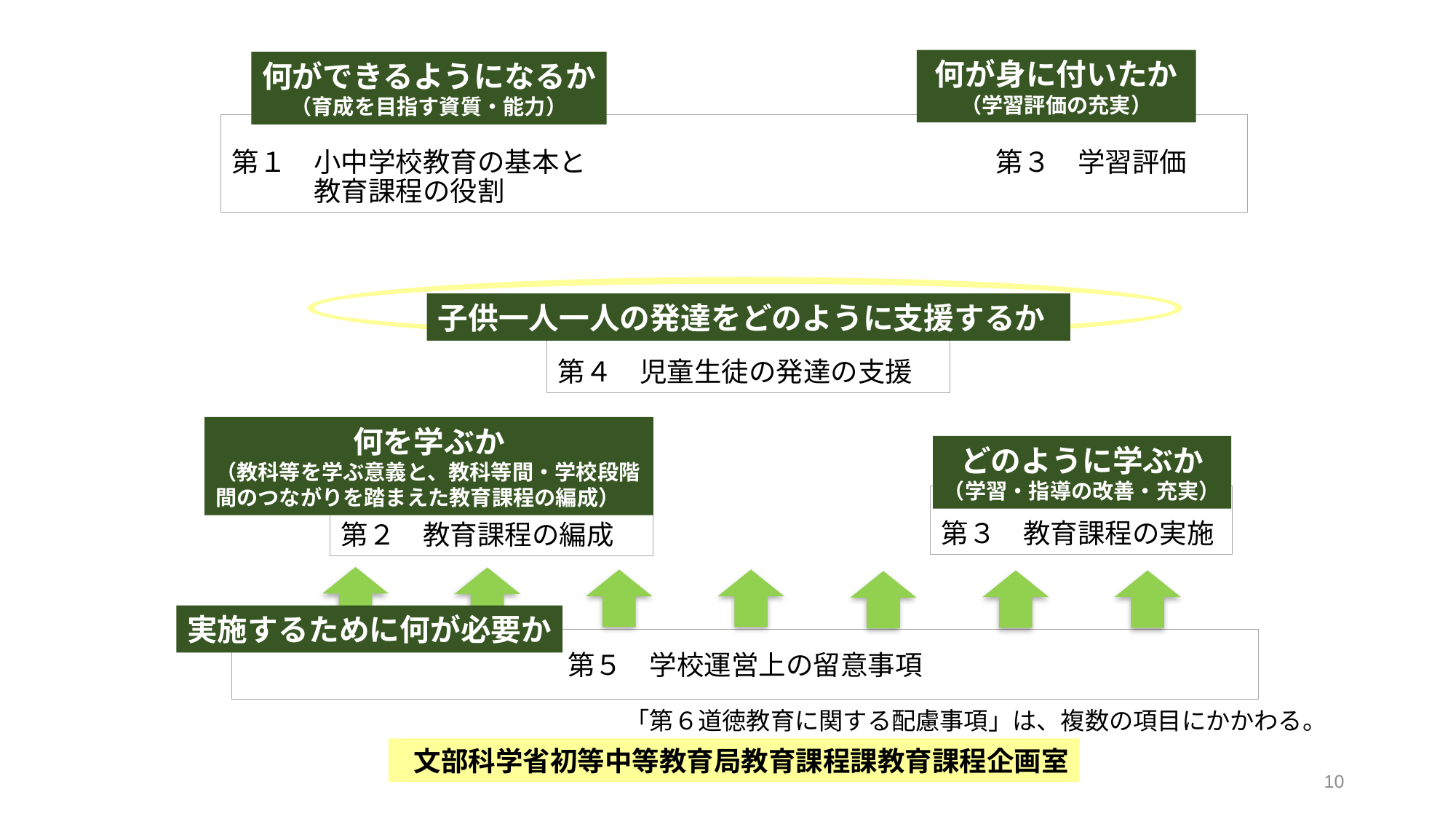

何が身に付いたか
（学習評価の充実）
何ができるようになるか
（育成を目指す資質・能力）

第１　小中学校教育の基本と　　　　　　　　　　　　　　　第３　学習評価
　　　教育課程の役割

子供一人一人の発達をどのように支援するか

第４　児童生徒の発達の支援
何を学ぶか
（教科等を学ぶ意義と、教科等間・学校段階間のつながりを踏まえた教育課程の編成）
どのように学ぶか
（学習・指導の改善・充実）

第３　教育課程の実施

第２　教育課程の編成

実施するために何が必要か

第５　学校運営上の留意事項

「第６道徳教育に関する配慮事項」は、複数の項目にかかわる。
文部科学省初等中等教育局教育課程課教育課程企画室
10